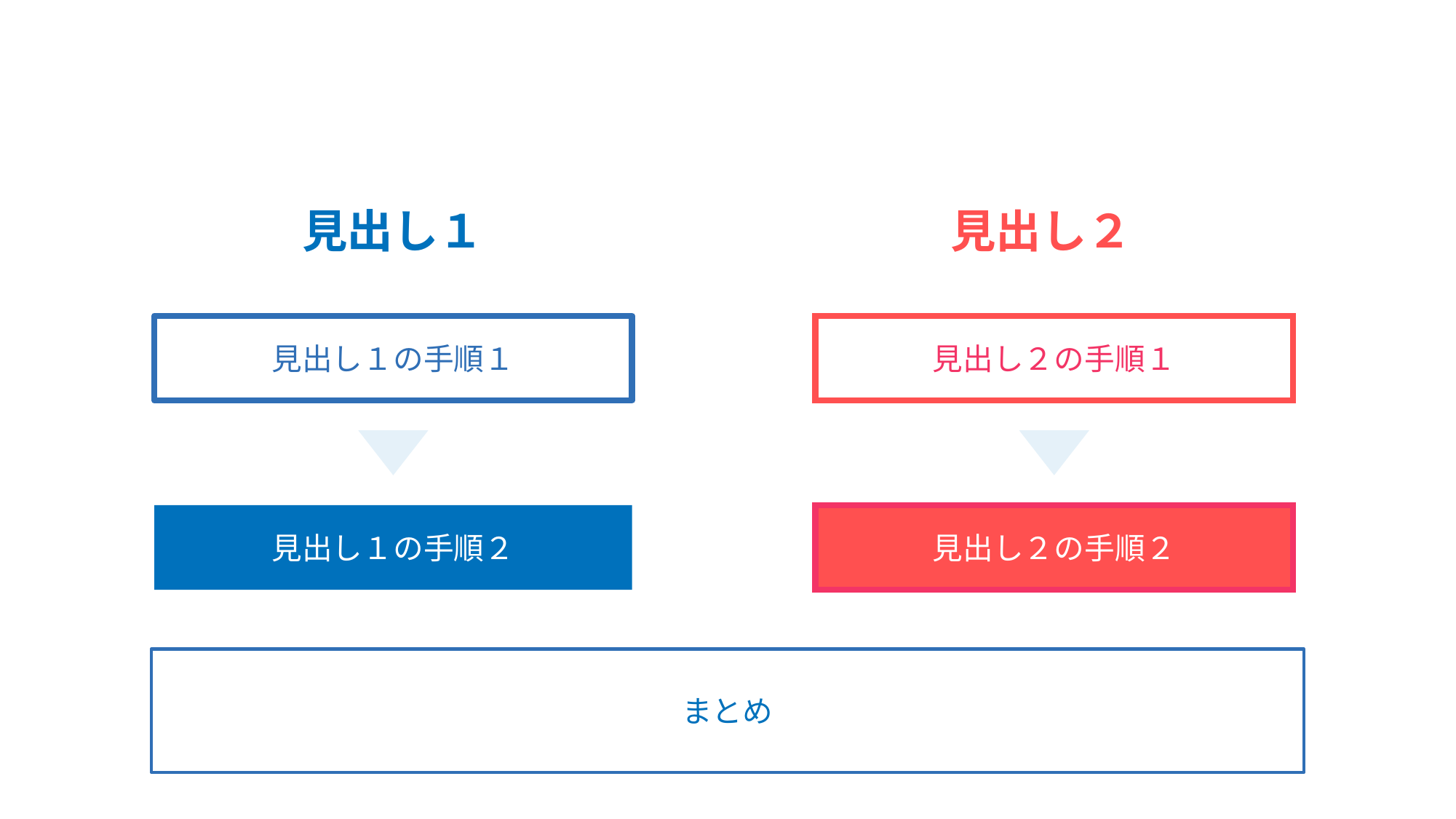

見出し１
見出し２
見出し１の手順１
見出し２の手順１

見出し１の手順２
見出し２の手順２
まとめ